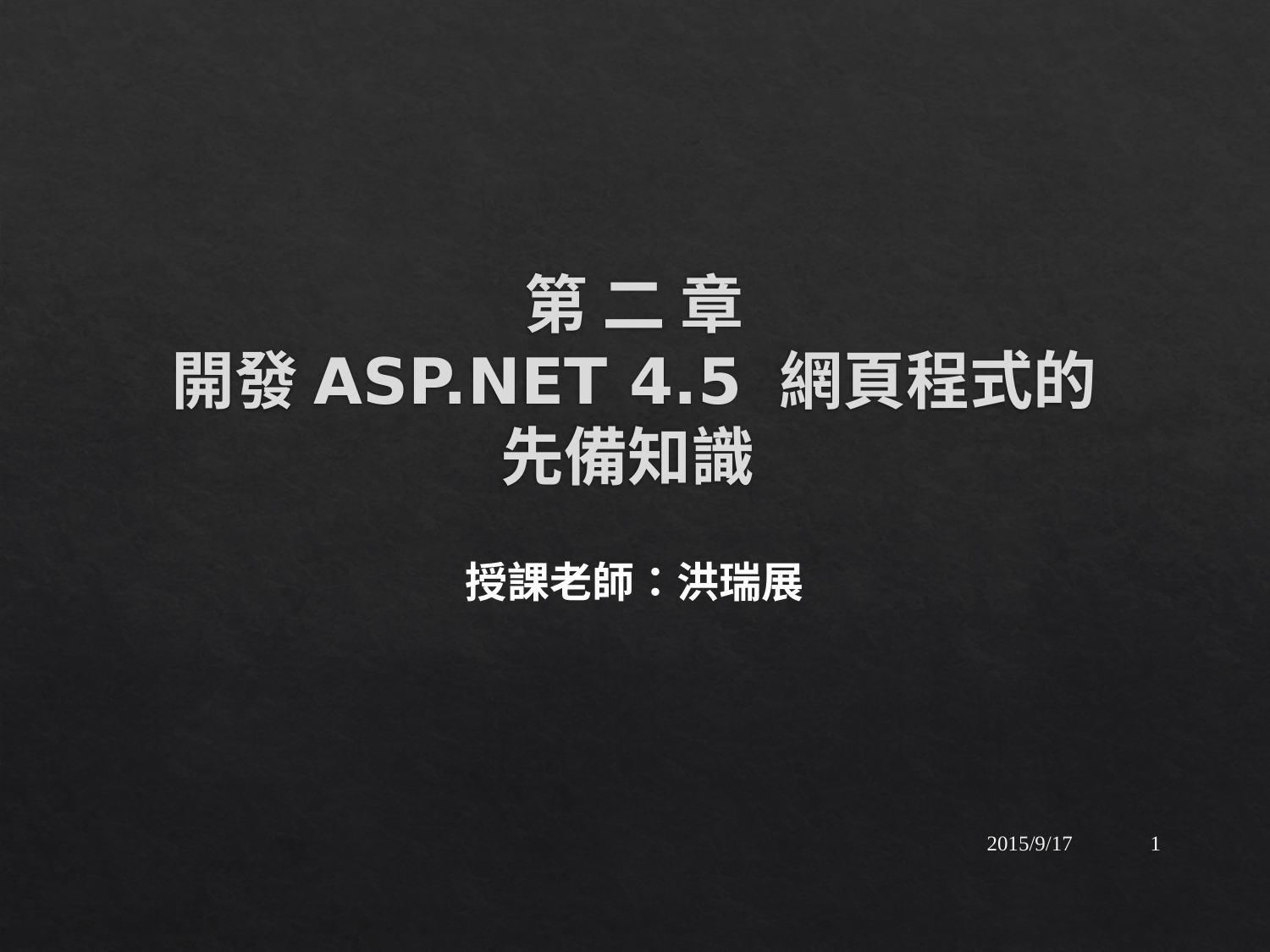

# 第 二 章 開發ASP.NET 4.5 網頁程式的 先備知識
授課老師：洪瑞展
2015/9/17
1